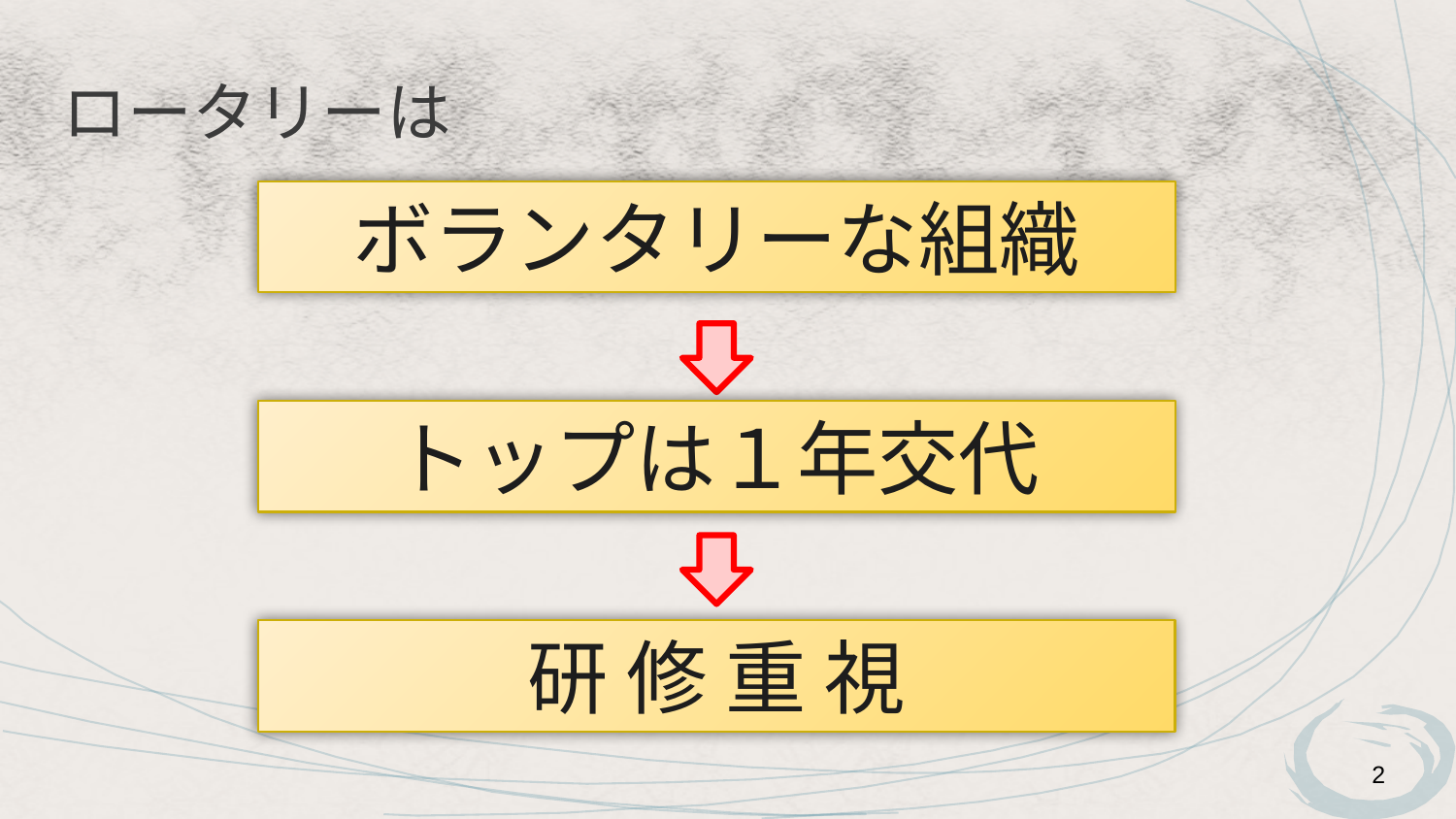

ロータリーは

ボランタリーな組織

トップは１年交代

研 修 重 視
2